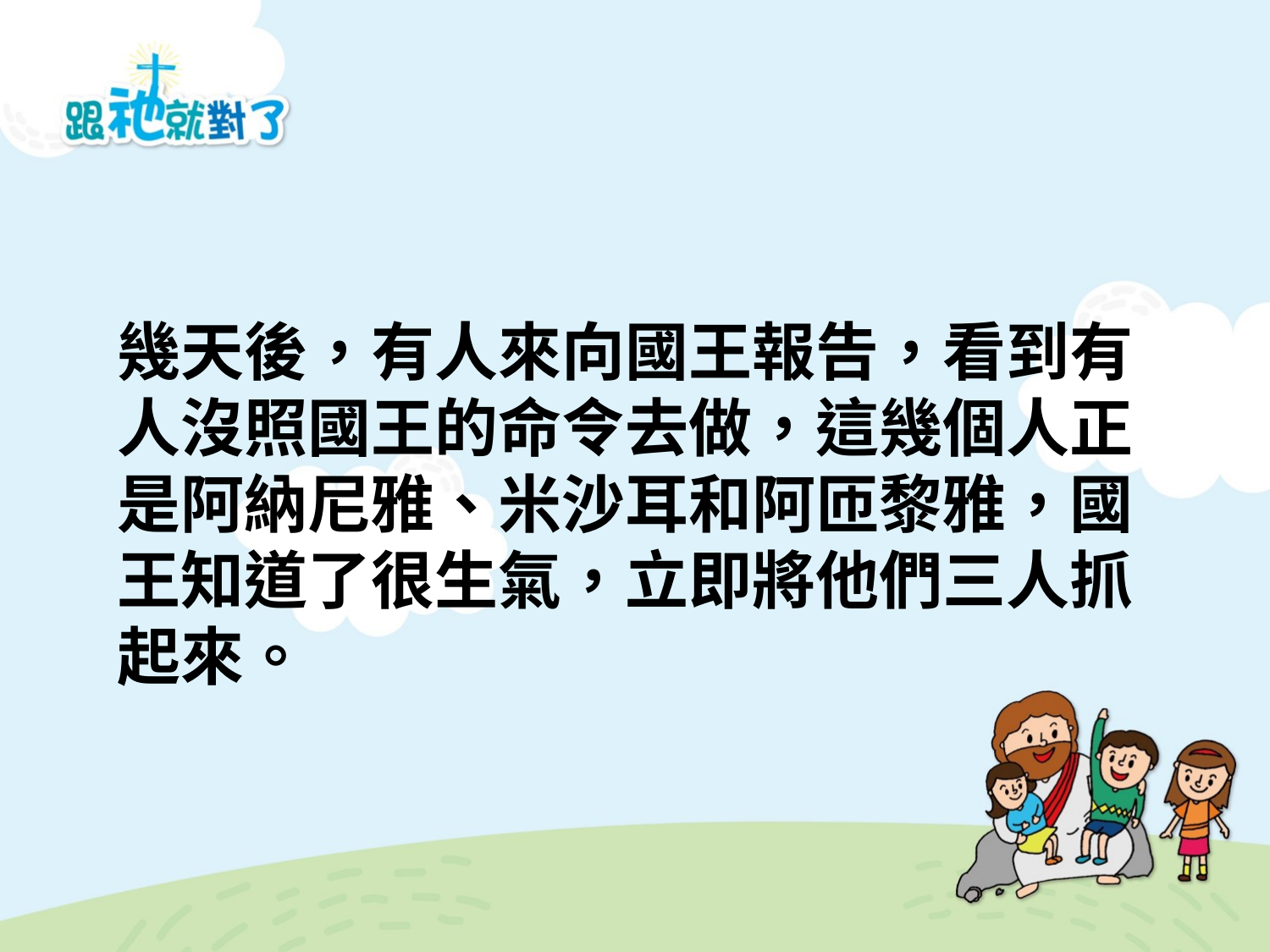

幾天後，有人來向國王報告，看到有人沒照國王的命令去做，這幾個人正是阿納尼雅、米沙耳和阿匝黎雅，國王知道了很生氣，立即將他們三人抓起來。